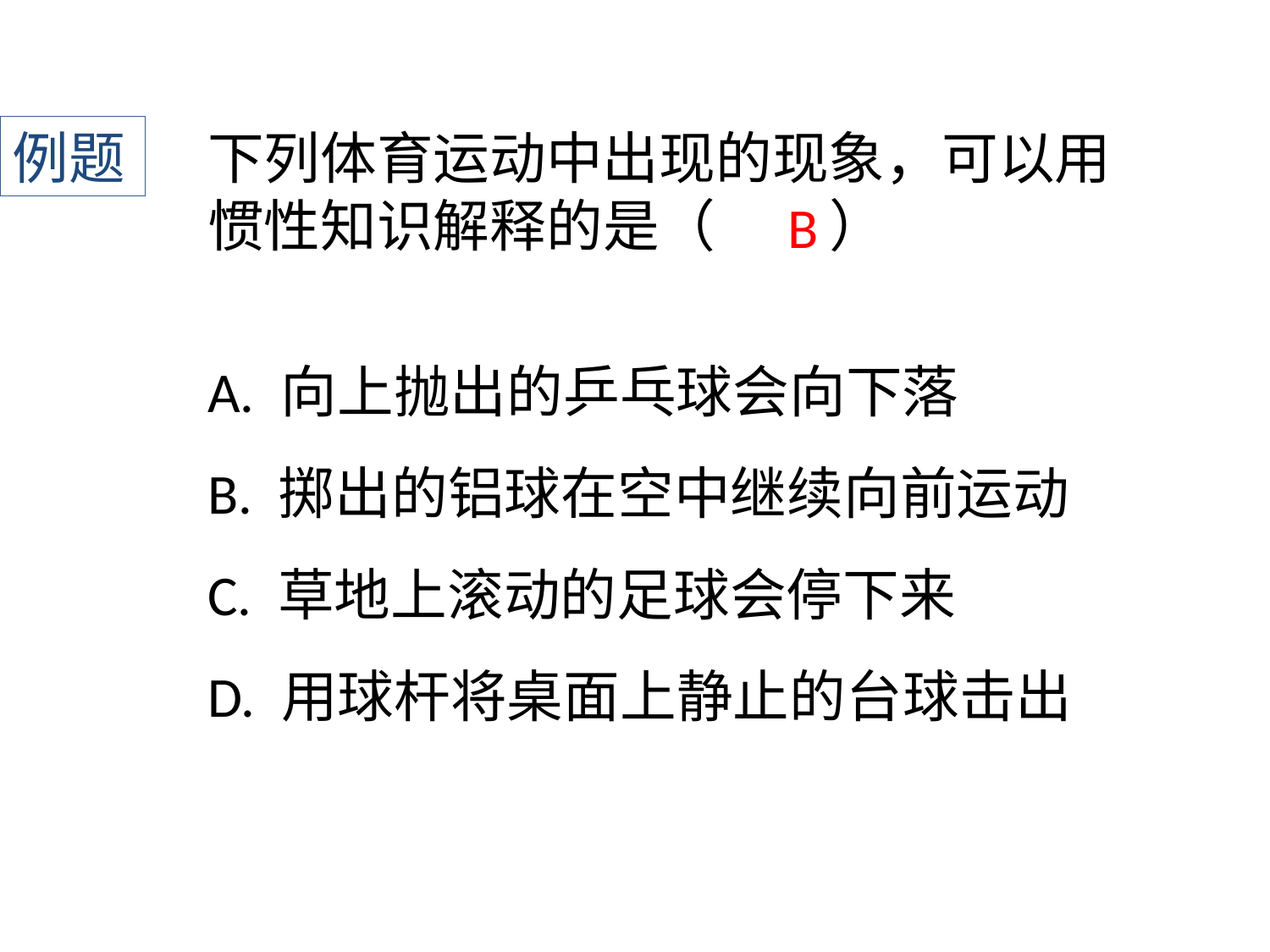

例题
下列体育运动中出现的现象，可以用惯性知识解释的是（　　）
B
A. 向上抛出的乒乓球会向下落
B. 掷出的铝球在空中继续向前运动
C. 草地上滚动的足球会停下来
D. 用球杆将桌面上静止的台球击出